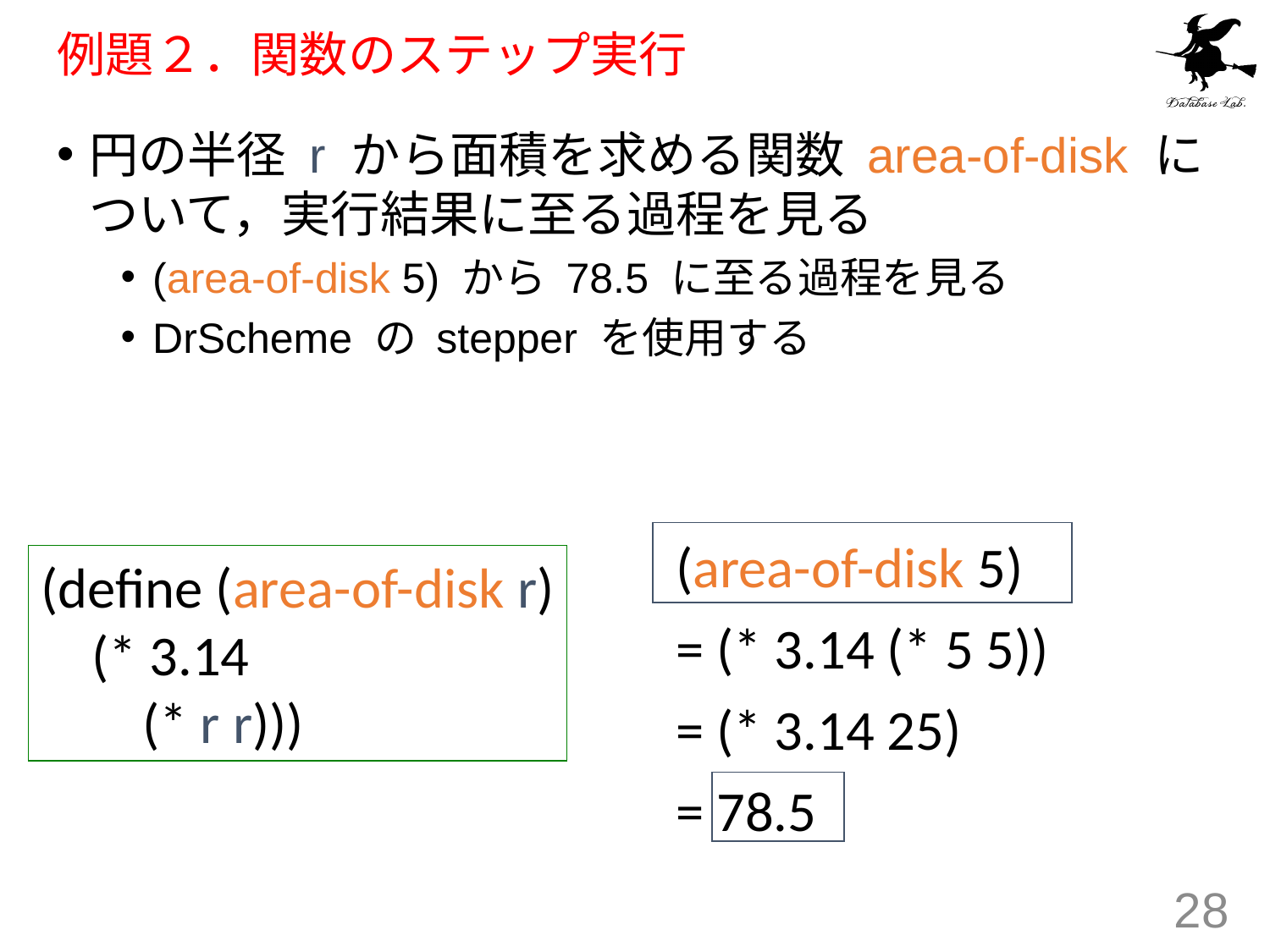

# 例題２．関数のステップ実行
円の半径 r から面積を求める関数 area-of-disk について，実行結果に至る過程を見る
(area-of-disk 5) から 78.5 に至る過程を見る
DrScheme の stepper を使用する

(area-of-disk 5)
= (* 3.14 (* 5 5))
= (* 3.14 25)
= 78.5

(define (area-of-disk r)
    (* 3.14
        (* r r)))

28